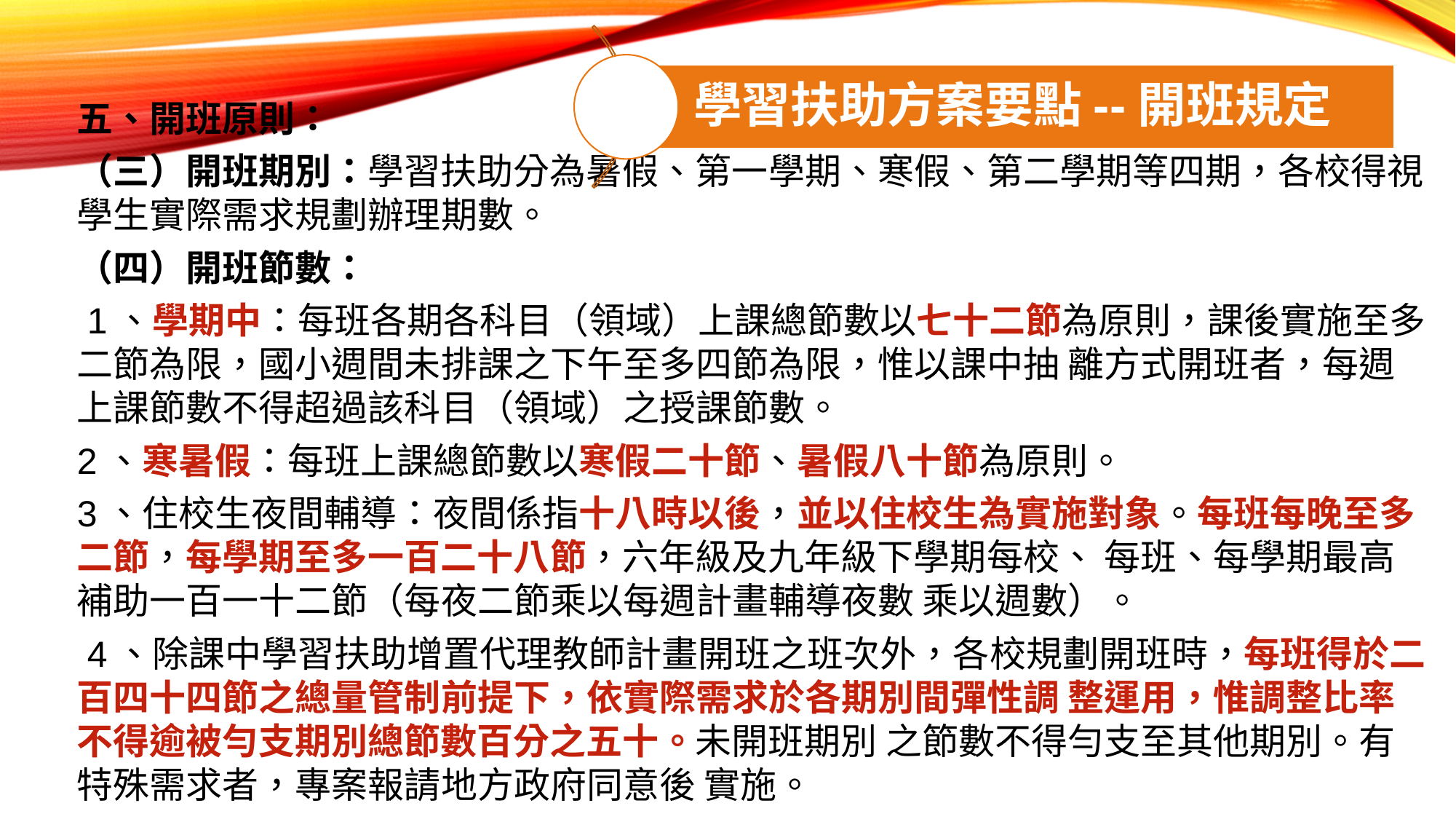

學習扶助方案要點--開班規定
五、開班原則：
（三）開班期別：學習扶助分為暑假、第一學期、寒假、第二學期等四期，各校得視學生實際需求規劃辦理期數。
（四）開班節數：
 1、學期中：每班各期各科目（領域）上課總節數以七十二節為原則，課後實施至多二節為限，國小週間未排課之下午至多四節為限，惟以課中抽 離方式開班者，每週上課節數不得超過該科目（領域）之授課節數。
2、寒暑假：每班上課總節數以寒假二十節、暑假八十節為原則。
3、住校生夜間輔導：夜間係指十八時以後，並以住校生為實施對象。每班每晚至多二節，每學期至多一百二十八節，六年級及九年級下學期每校、 每班、每學期最高補助一百一十二節（每夜二節乘以每週計畫輔導夜數 乘以週數）。
 4、除課中學習扶助增置代理教師計畫開班之班次外，各校規劃開班時，每班得於二百四十四節之總量管制前提下，依實際需求於各期別間彈性調 整運用，惟調整比率不得逾被勻支期別總節數百分之五十。未開班期別 之節數不得勻支至其他期別。有特殊需求者，專案報請地方政府同意後 實施。